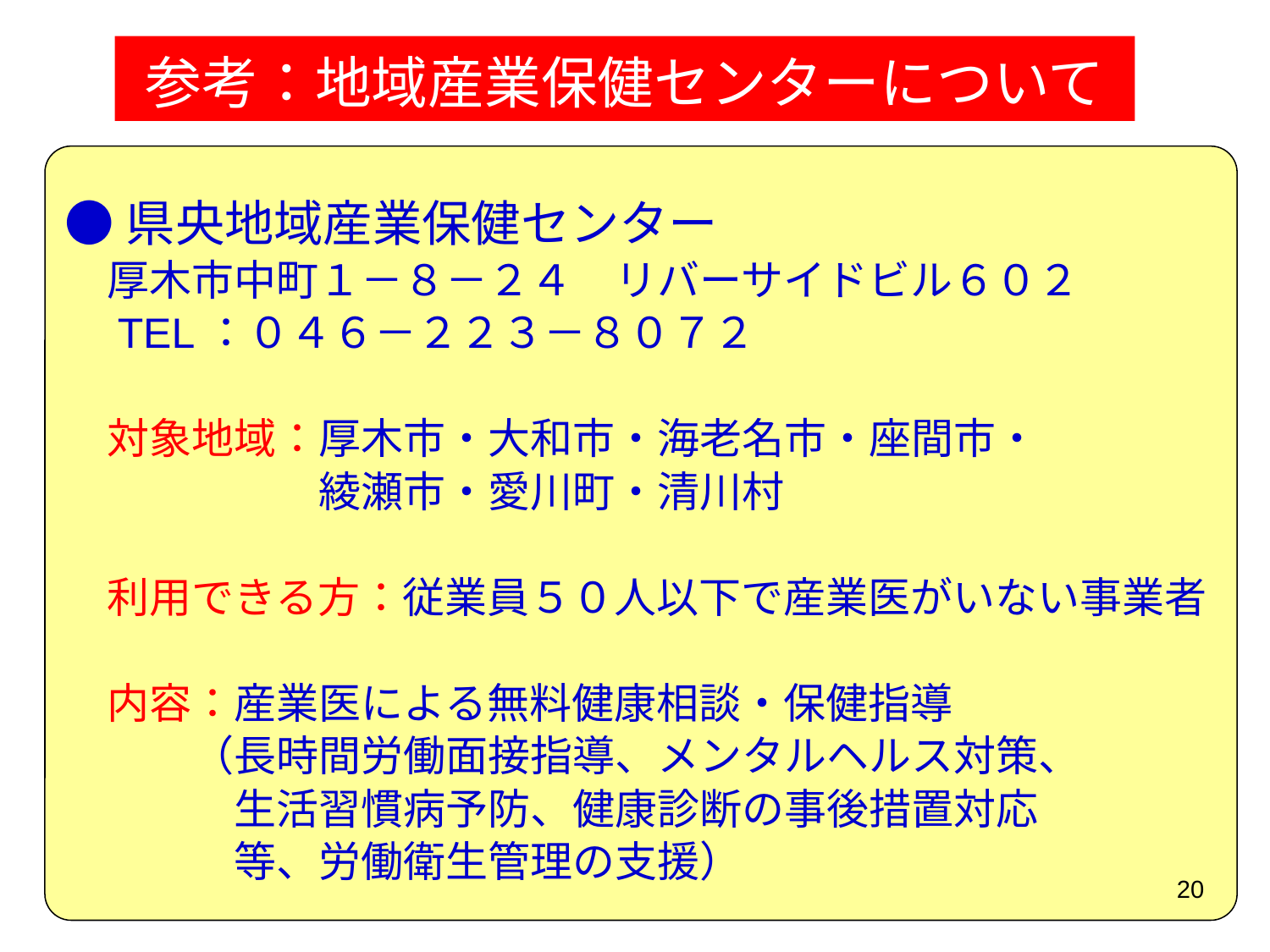

参考：地域産業保健センターについて
●県央地域産業保健センター
　厚木市中町１－８－２４　リバーサイドビル６０２
　TEL：０４６－２２３－８０７２

　対象地域：厚木市・大和市・海老名市・座間市・
　　　　　　綾瀬市・愛川町・清川村

　利用できる方：従業員５０人以下で産業医がいない事業者

　内容：産業医による無料健康相談・保健指導
　　　（長時間労働面接指導、メンタルヘルス対策、
　　　　生活習慣病予防、健康診断の事後措置対応
　　　　等、労働衛生管理の支援）
20